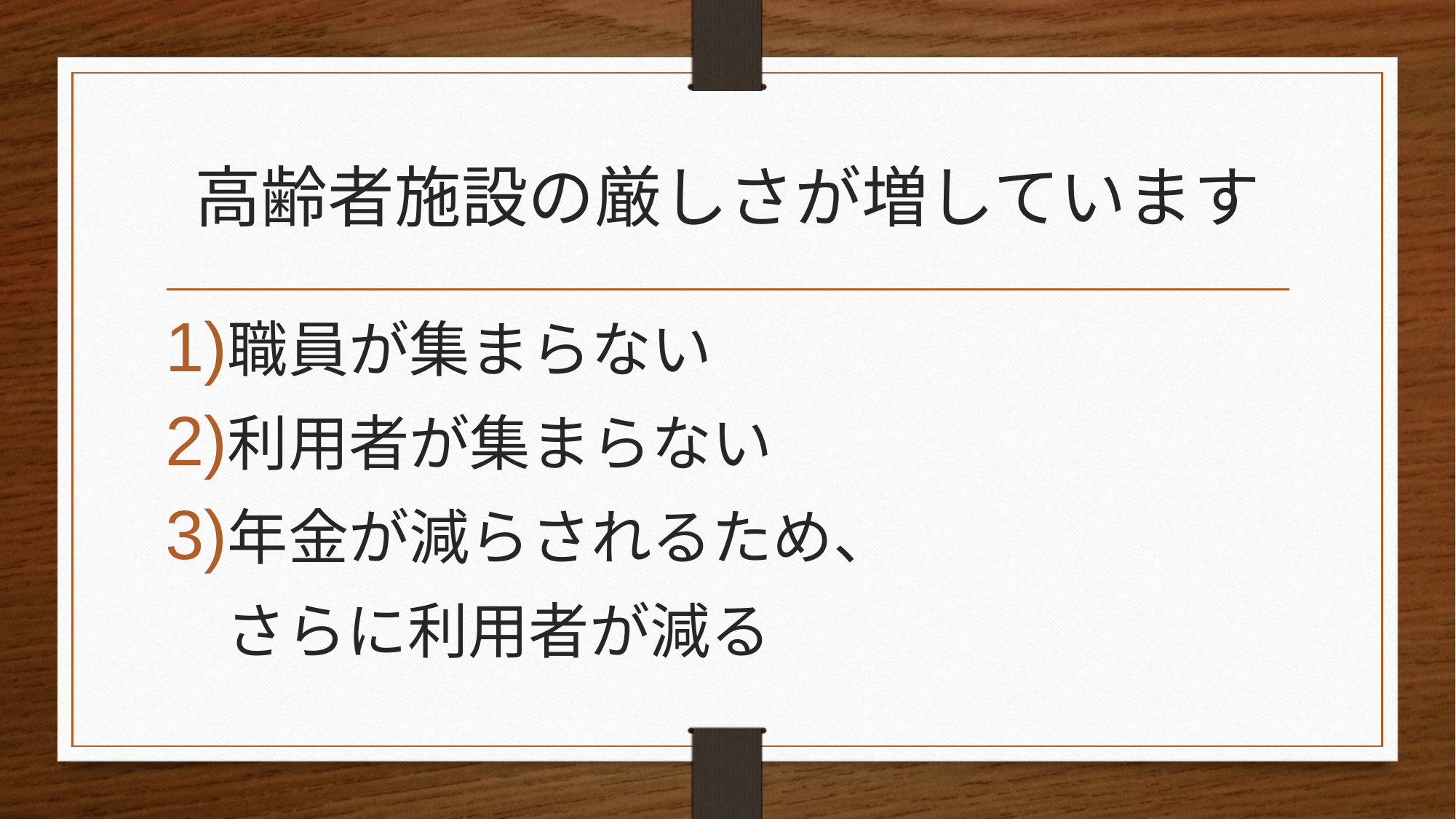

# 高齢者施設の厳しさが増しています
職員が集まらない
利用者が集まらない
年金が減らされるため、
　さらに利用者が減る